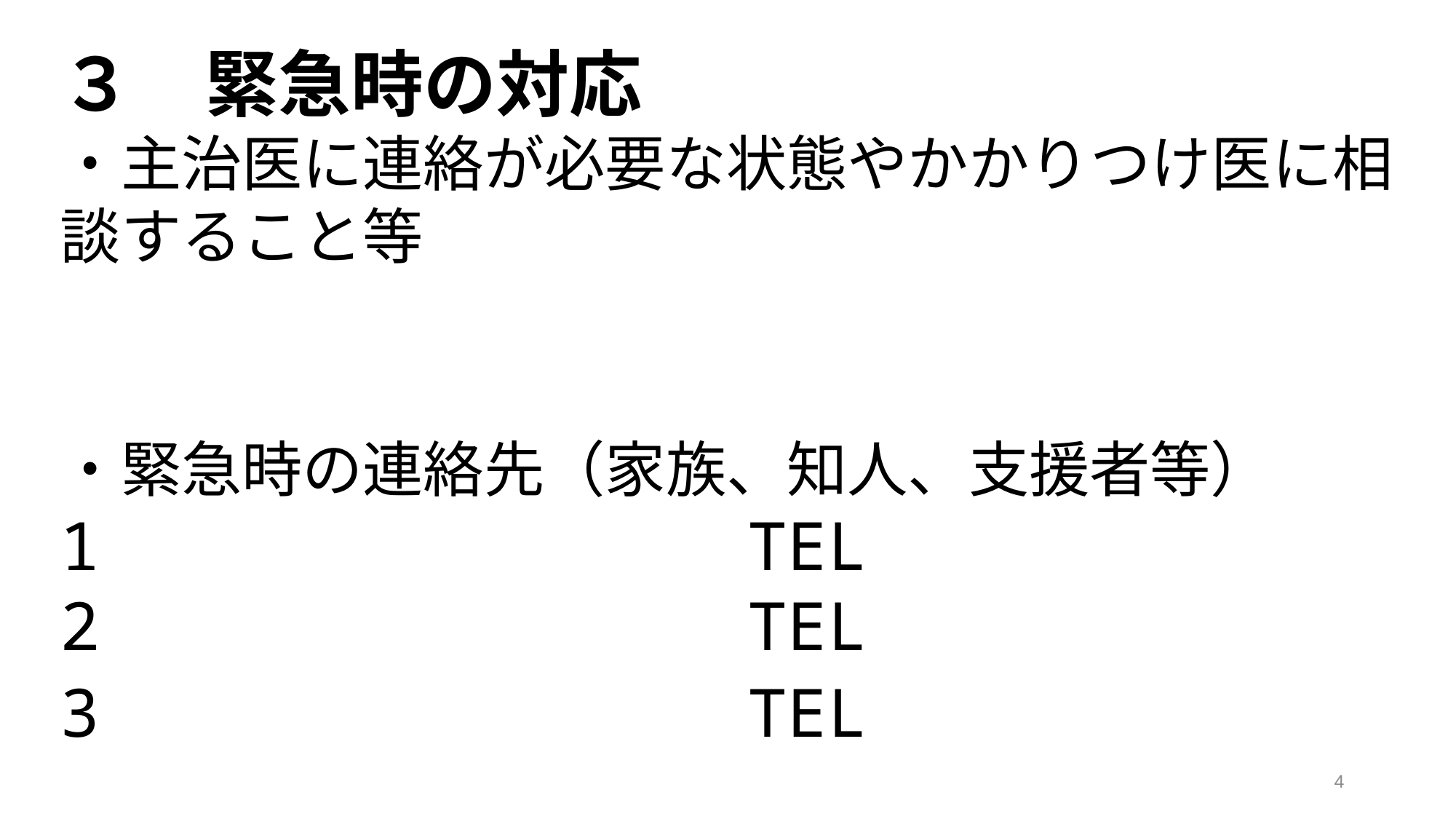

３　緊急時の対応
・主治医に連絡が必要な状態やかかりつけ医に相談すること等

・緊急時の連絡先（家族、知人、支援者等）
1　　　　　　　　　 TEL
2　　　　　　　　 　TEL
3　　　　　　　　 　TEL
4